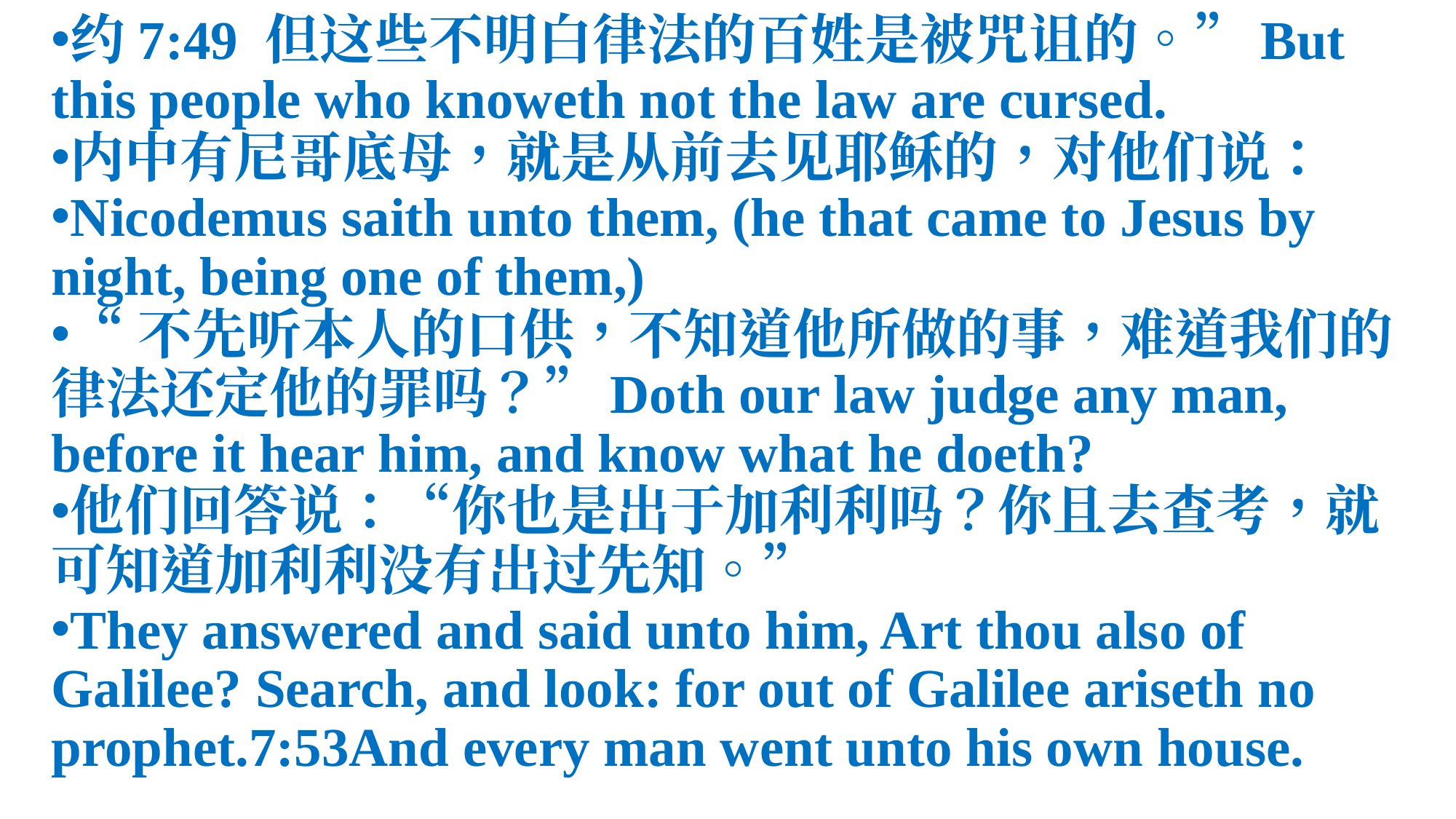

约7:49 但这些不明白律法的百姓是被咒诅的。”But this people who knoweth not the law are cursed.
内中有尼哥底母，就是从前去见耶稣的，对他们说：
Nicodemus saith unto them, (he that came to Jesus by night, being one of them,)
“不先听本人的口供，不知道他所做的事，难道我们的律法还定他的罪吗？”Doth our law judge any man, before it hear him, and know what he doeth?
他们回答说：“你也是出于加利利吗？你且去查考，就可知道加利利没有出过先知。”
They answered and said unto him, Art thou also of Galilee? Search, and look: for out of Galilee ariseth no prophet.7:53And every man went unto his own house.